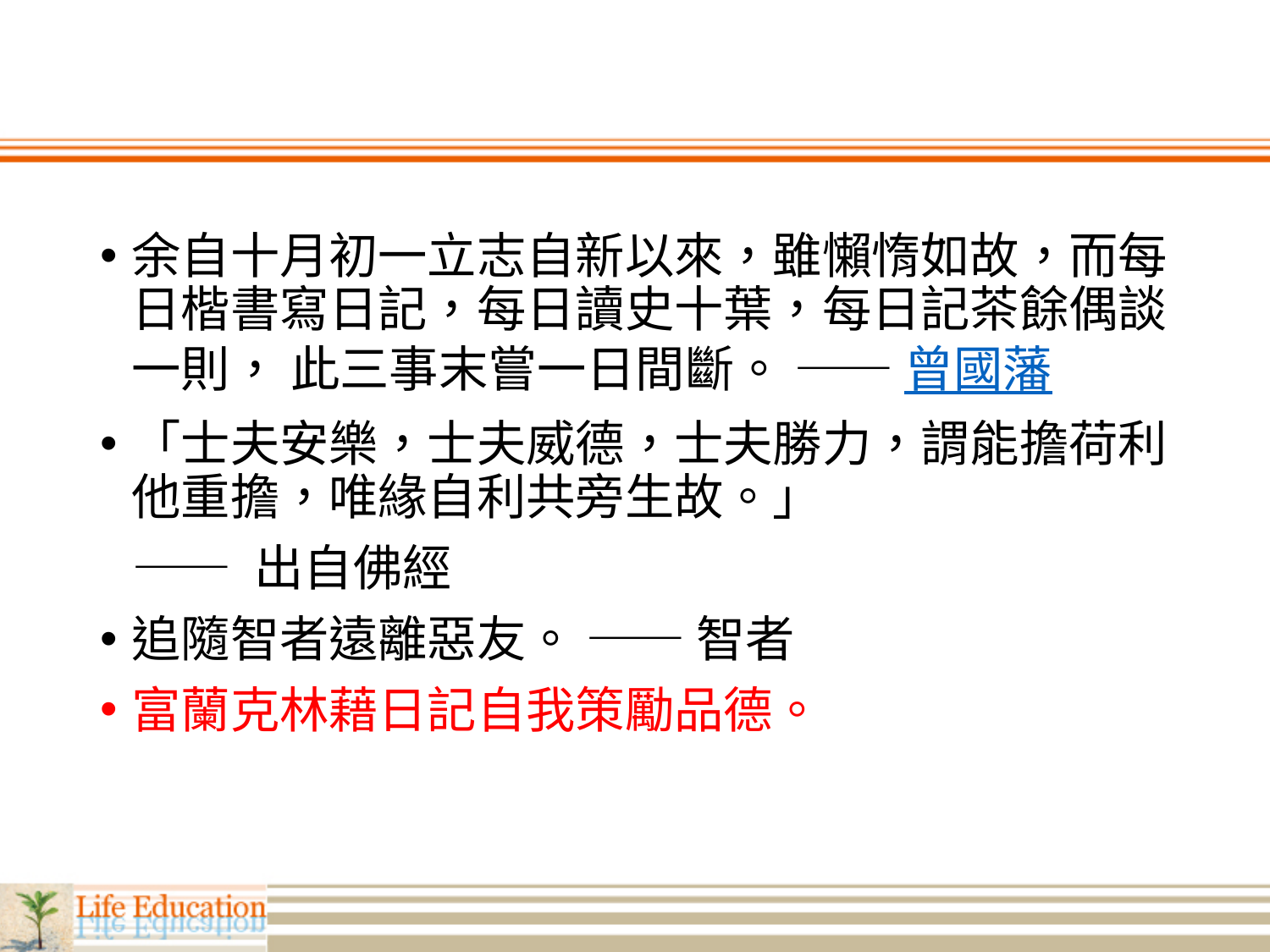

#
余自十月初一立志自新以來，雖懶惰如故，而每日楷書寫日記，每日讀史十葉，每日記茶餘偶談一則， 此三事末嘗一日間斷。 —— 曾國藩
「士夫安樂，士夫威德，士夫勝力，謂能擔荷利他重擔，唯緣自利共旁生故。」
   —— 出自佛經
追隨智者遠離惡友。 —— 智者
富蘭克林藉日記自我策勵品德。